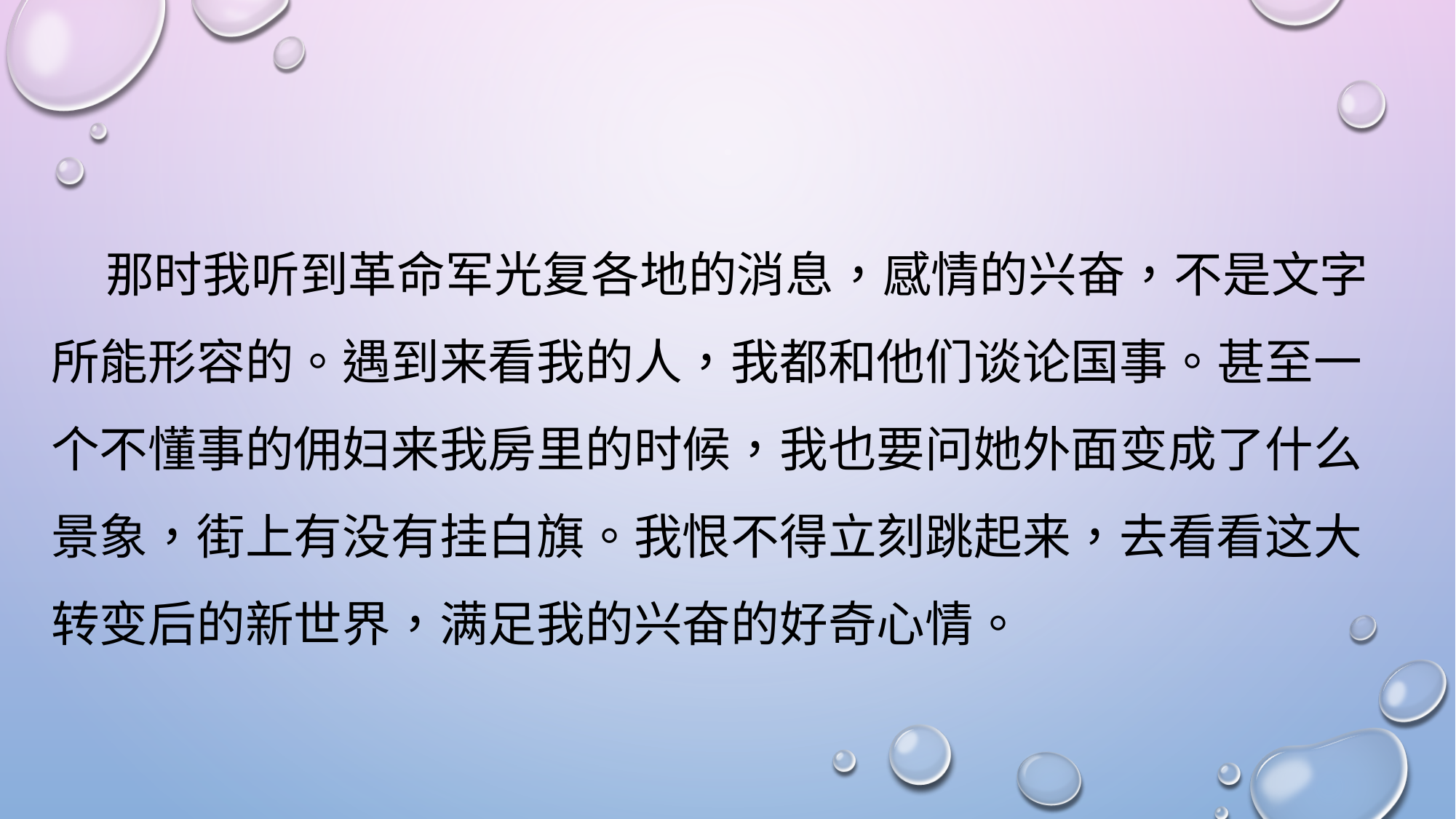

那时我听到革命军光复各地的消息，感情的兴奋，不是文字所能形容的。遇到来看我的人，我都和他们谈论国事。甚至一个不懂事的佣妇来我房里的时候，我也要问她外面变成了什么景象，街上有没有挂白旗。我恨不得立刻跳起来，去看看这大转变后的新世界，满足我的兴奋的好奇心情。